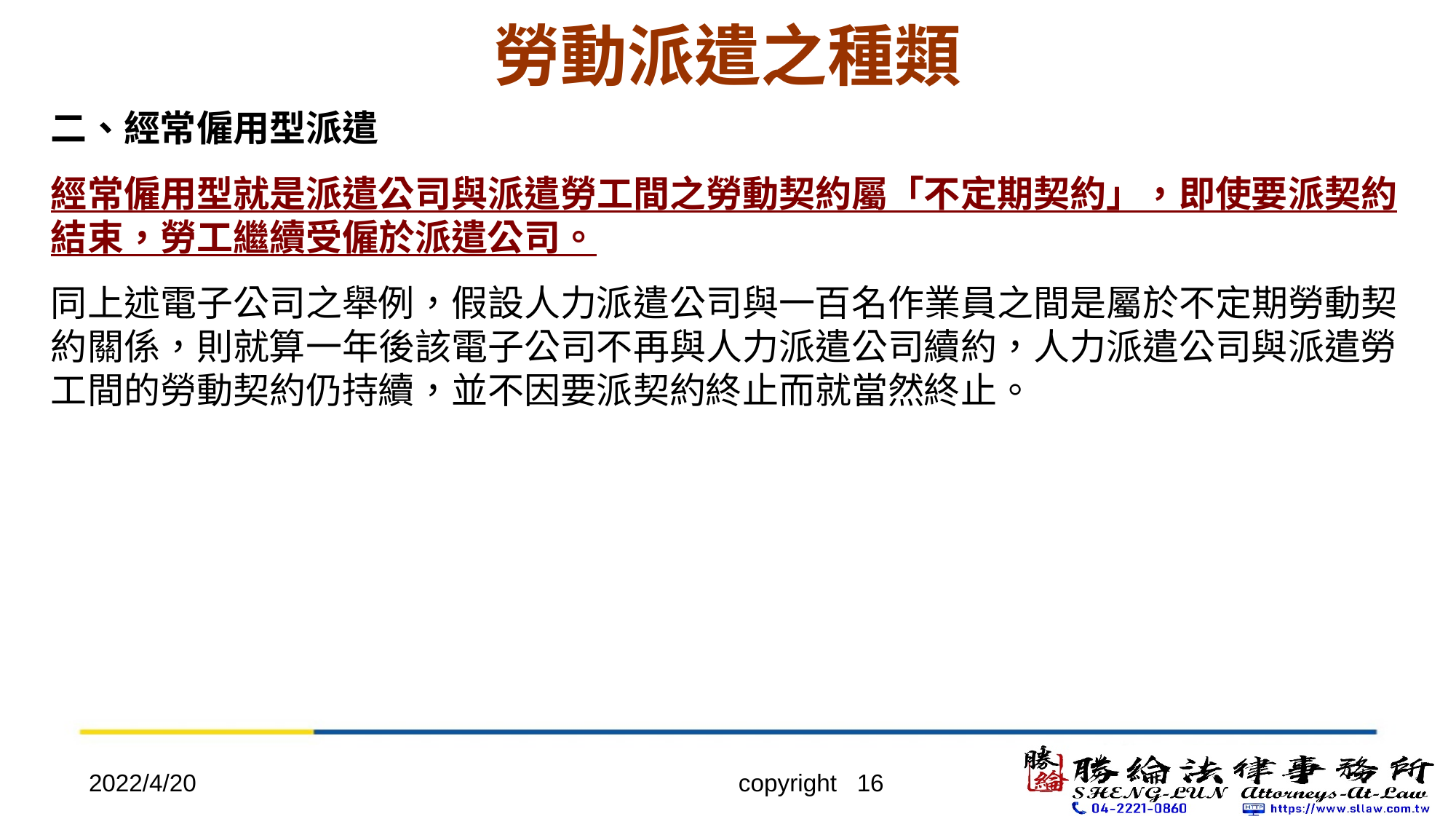

# 勞動派遣之種類
二、經常僱用型派遣

經常僱用型就是派遣公司與派遣勞工間之勞動契約屬「不定期契約」，即使要派契約結束，勞工繼續受僱於派遣公司。

同上述電子公司之舉例，假設人力派遣公司與一百名作業員之間是屬於不定期勞動契約關係，則就算一年後該電子公司不再與人力派遣公司續約，人力派遣公司與派遣勞工間的勞動契約仍持續，並不因要派契約終止而就當然終止。

2022/4/20
copyright   16